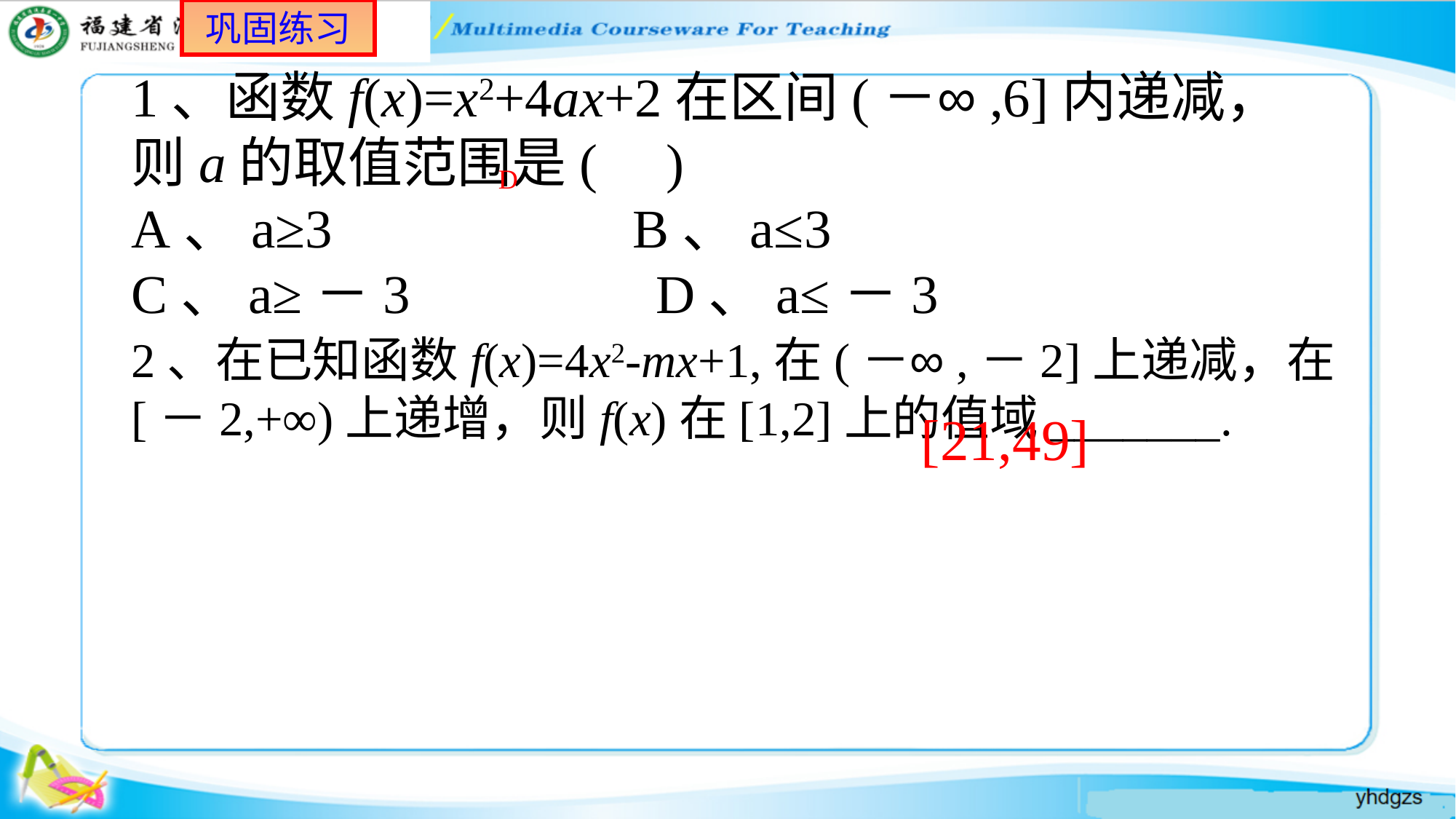

巩固练习
1、函数f(x)=x2+4ax+2在区间(－∞,6]内递减，则a的取值范围是(     )
A、a≥3                      B、a≤3
C、a≥－3                  D、a≤－3
D
2、在已知函数f(x)=4x2-mx+1,在(－∞,－2]上递减，在[－2,+∞)上递增，则f(x)在[1,2]上的值域_______.

[21,49]